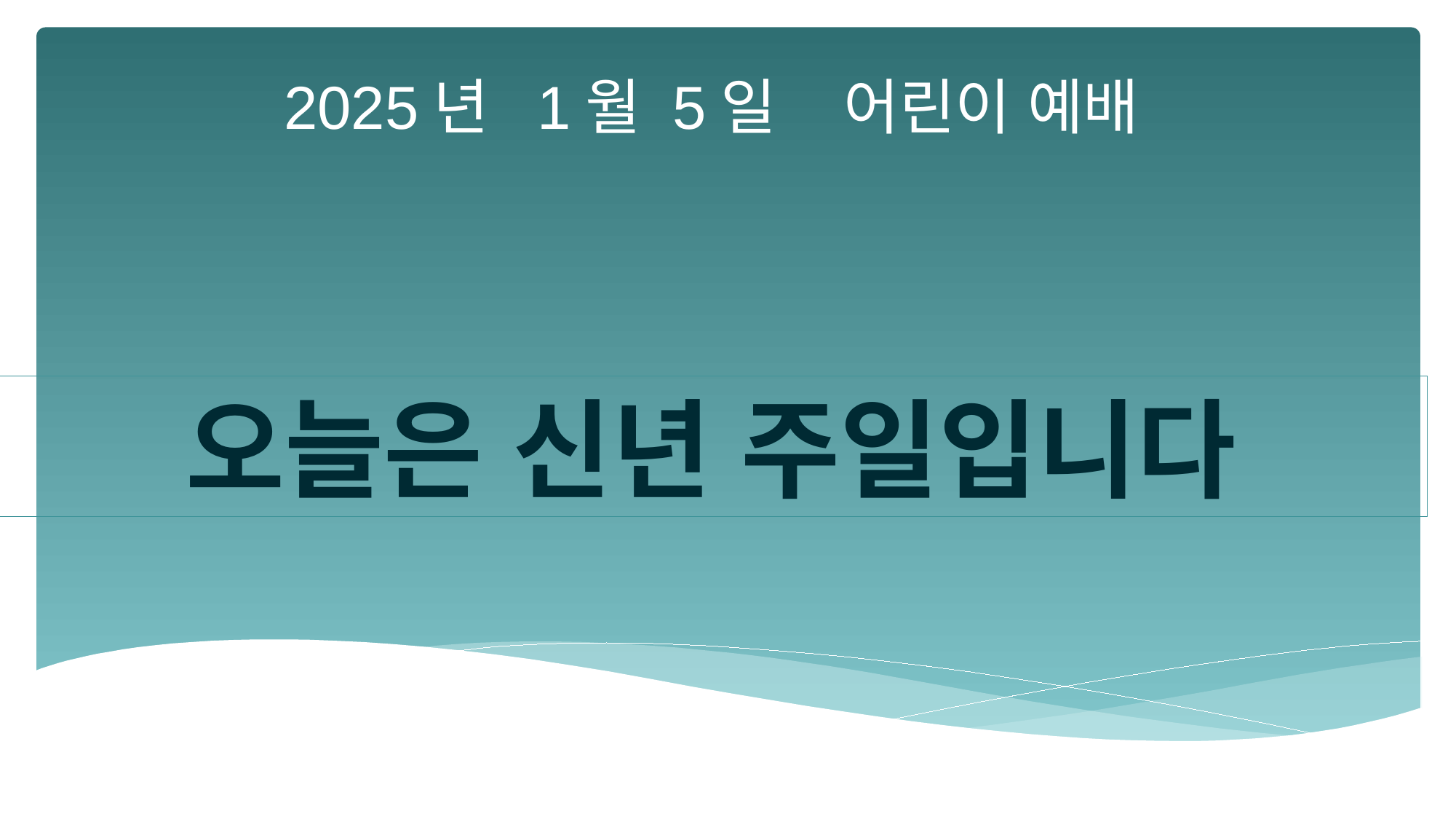

2025년  1월 5일    어린이 예배
오늘은 신년 주일입니다